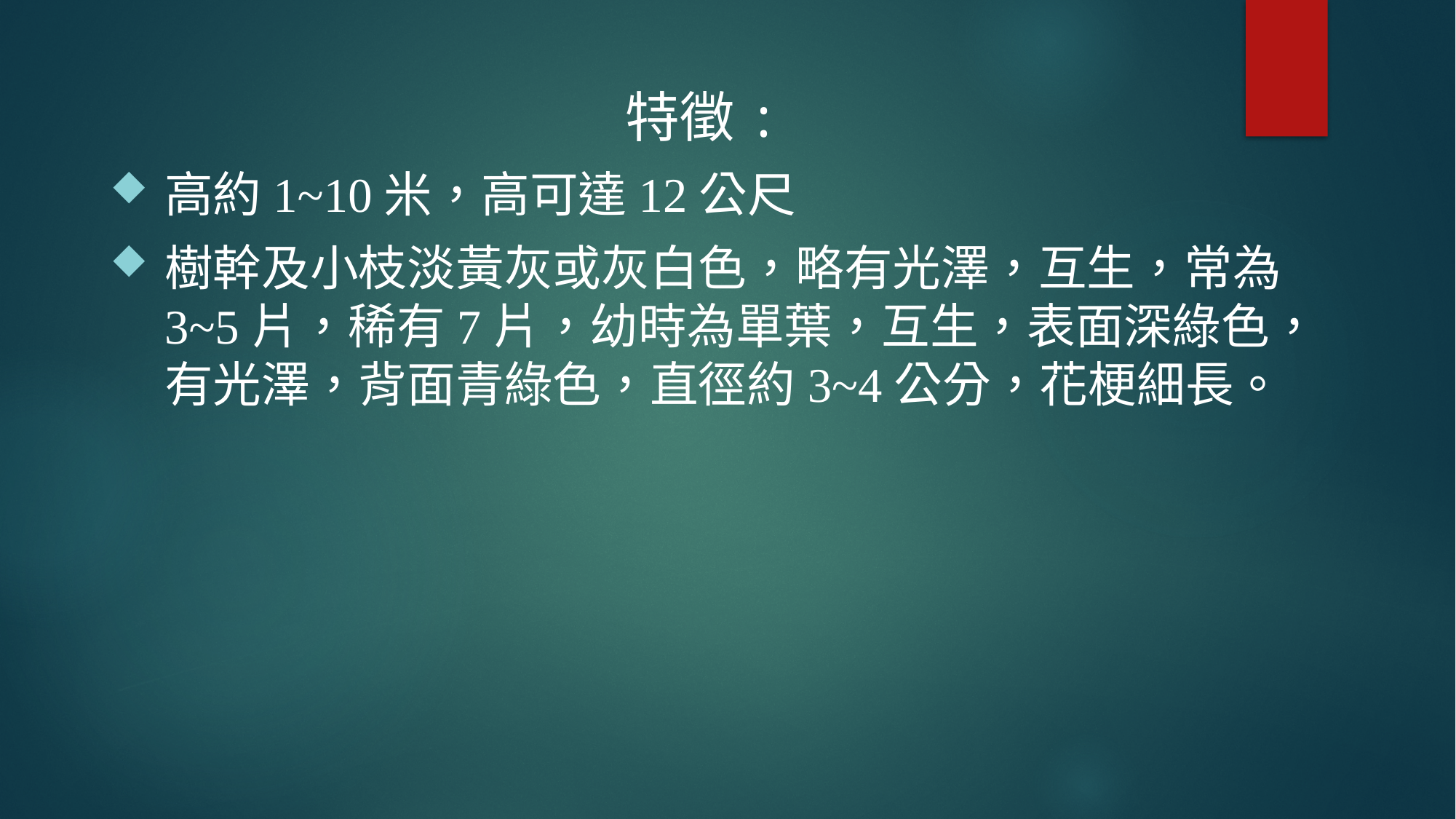

特徵:
高約1~10米，高可達12公尺
樹幹及小枝淡黃灰或灰白色，略有光澤，互生，常為3~5片，稀有7片，幼時為單葉，互生，表面深綠色，有光澤，背面青綠色，直徑約3~4公分，花梗細長。